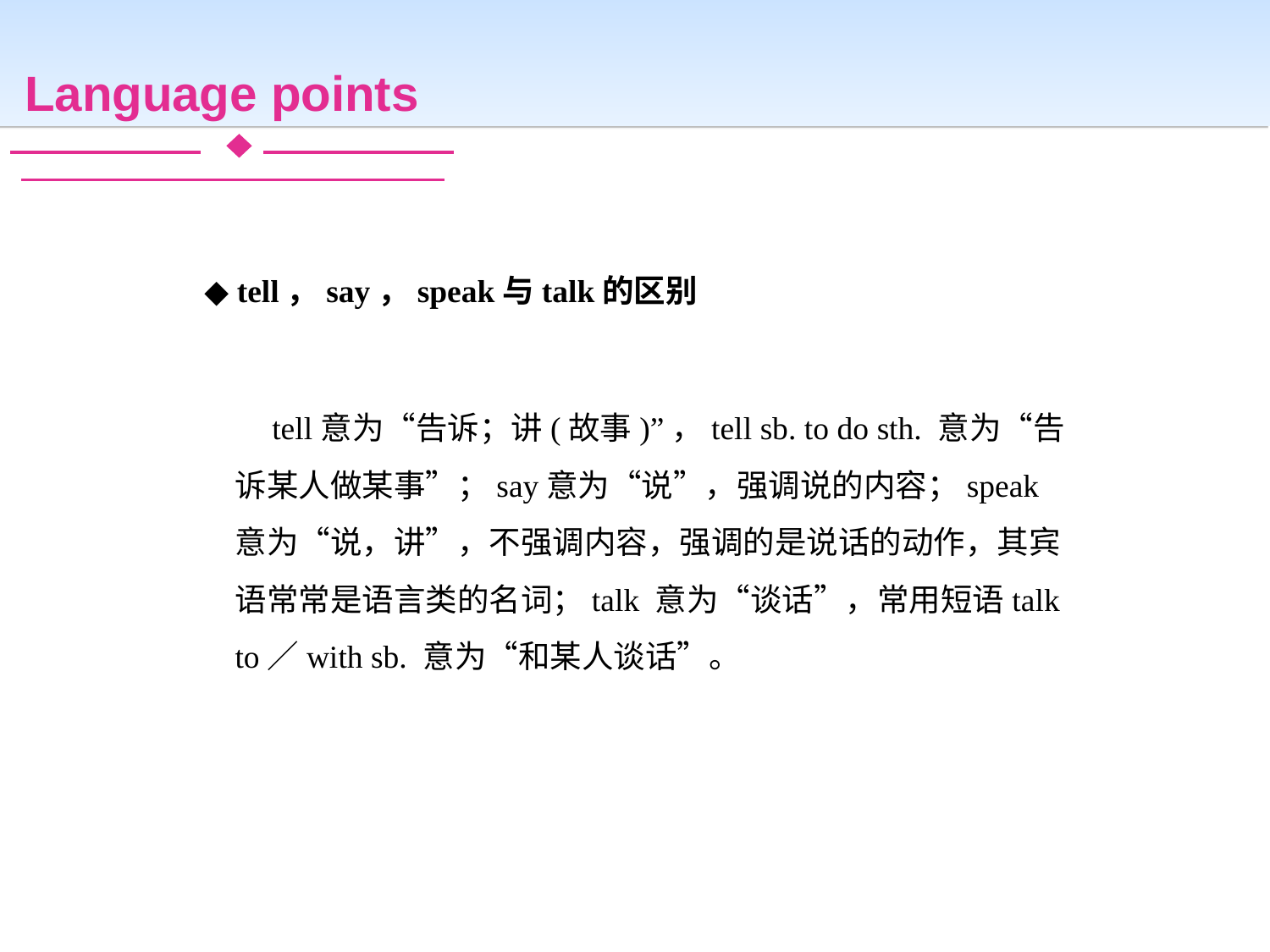

Language points

◆ tell，say，speak与talk的区别

tell意为“告诉；讲(故事)”，tell sb. to do sth. 意为“告诉某人做某事”；say意为“说”，强调说的内容；speak意为“说，讲”，不强调内容，强调的是说话的动作，其宾语常常是语言类的名词；talk 意为“谈话”，常用短语talk to／with sb. 意为“和某人谈话”。